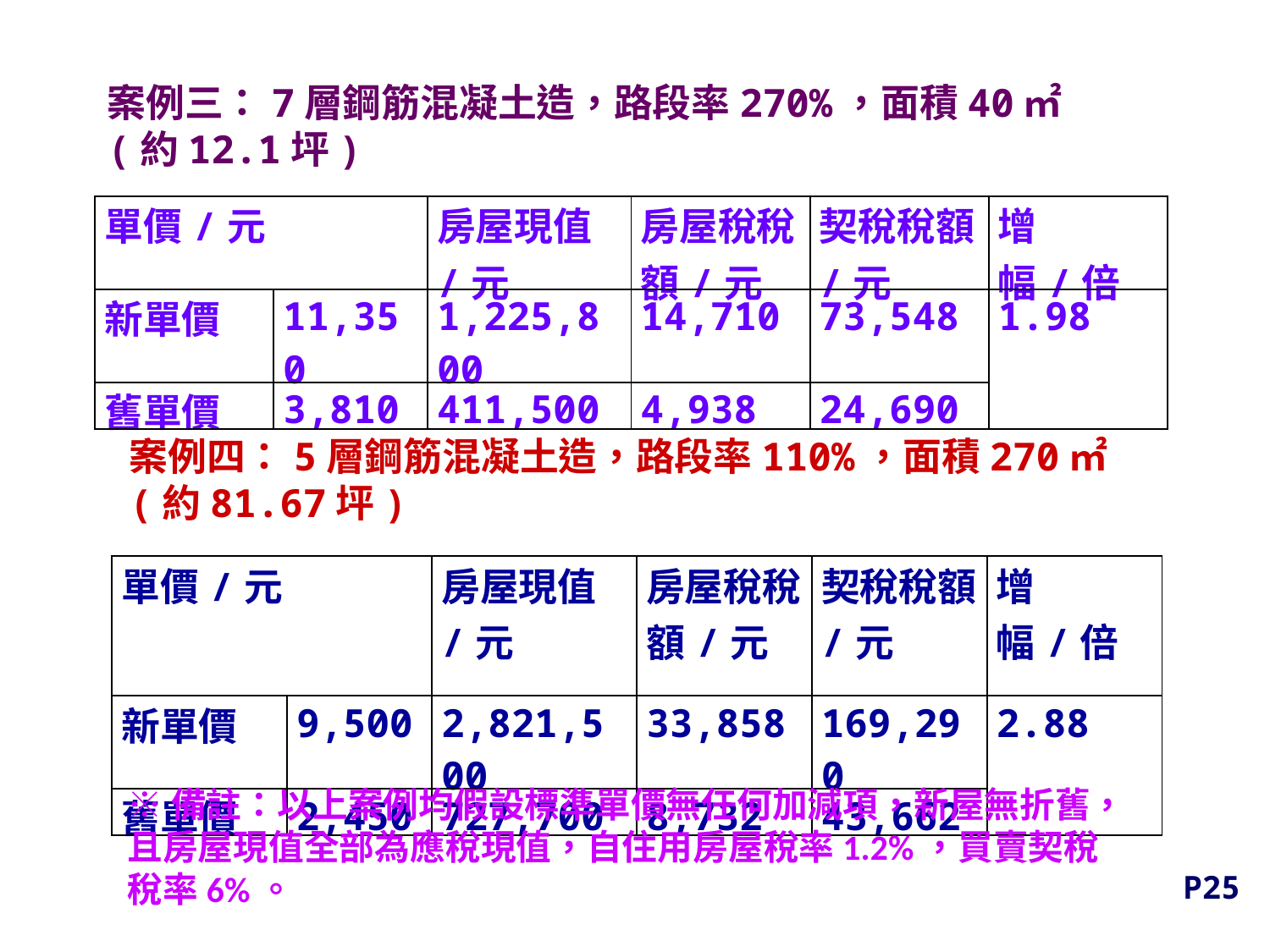

案例三：7層鋼筋混凝土造，路段率270%，面積40㎡(約12.1坪)
| 單價/元 |  | 房屋現值/元 | 房屋稅稅額/元 | 契稅稅額/元 | 增幅/倍 |
| --- | --- | --- | --- | --- | --- |
| 新單價 | 11,350 | 1,225,800 | 14,710 | 73,548 | 1.98 |
| 舊單價 | 3,810 | 411,500 | 4,938 | 24,690 |  |
案例四：5層鋼筋混凝土造，路段率110%，面積270㎡(約81.67坪)
| 單價/元 |  | 房屋現值/元 | 房屋稅稅額/元 | 契稅稅額/元 | 增幅/倍 |
| --- | --- | --- | --- | --- | --- |
| 新單價 | 9,500 | 2,821,500 | 33,858 | 169,290 | 2.88 |
| 舊單價 | 2,450 | 727,700 | 8,732 | 43,662 |  |
※備註：以上案例均假設標準單價無任何加減項，新屋無折舊，且房屋現值全部為應稅現值，自住用房屋稅率1.2%，買賣契稅稅率6%。
P25